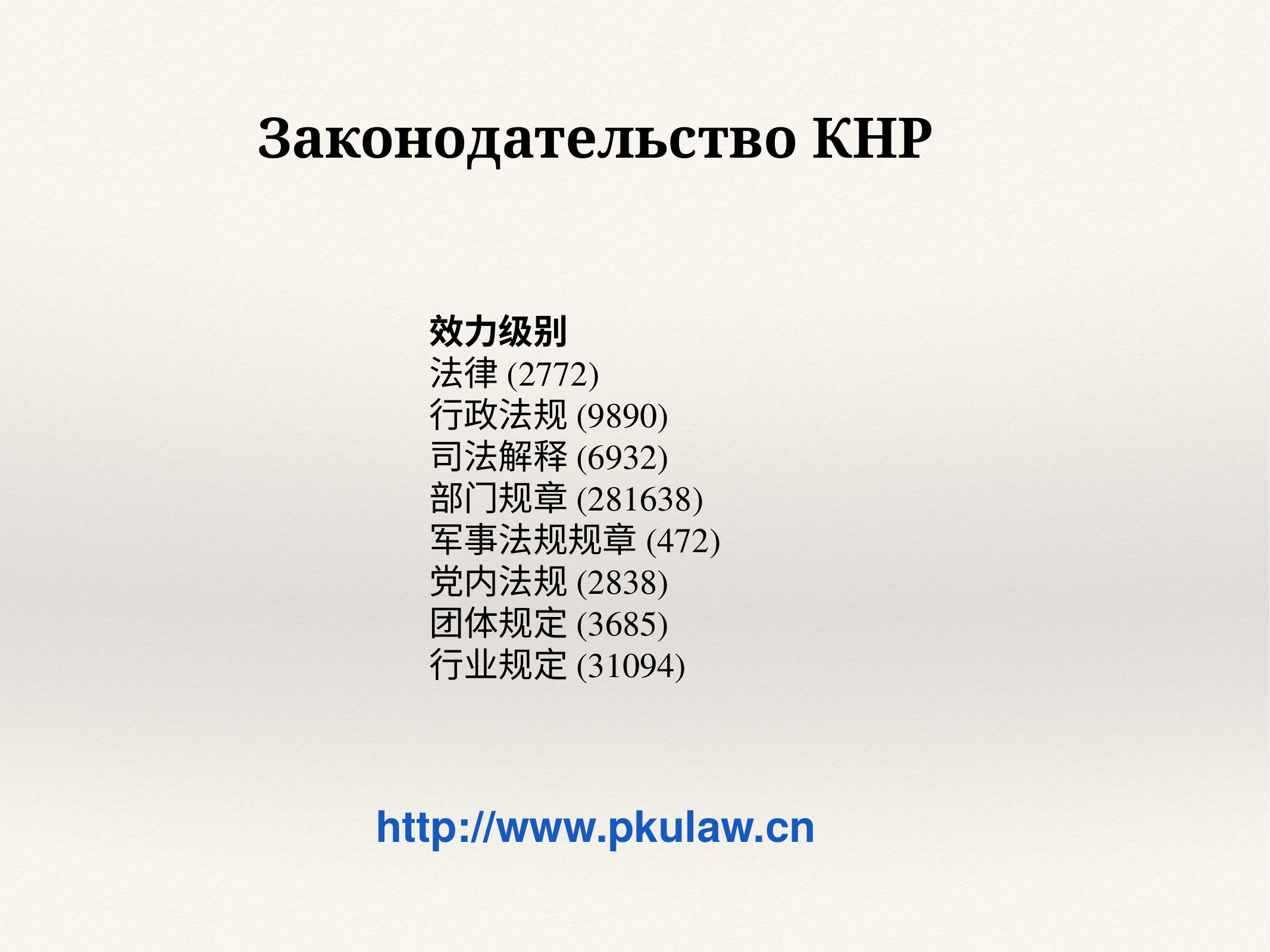

Законодательство КНР

效力级别
法律(2772)
行政法规(9890)
司法解释(6932)
部门规章(281638)
军事法规规章(472)
党内法规(2838)
团体规定(3685)
行业规定(31094)
http://www.pkulaw.cn